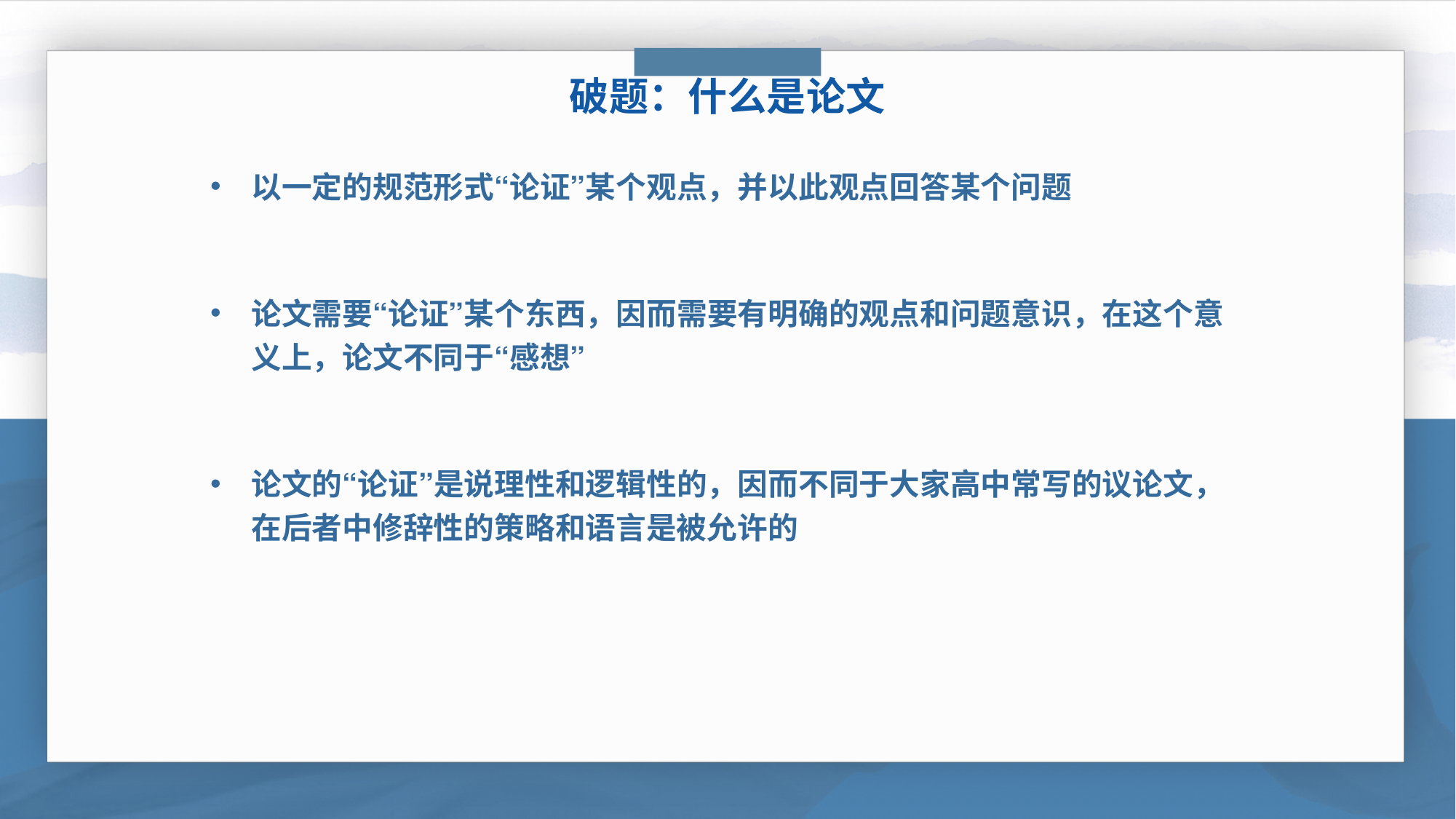

破题：什么是论文
以一定的规范形式“论证”某个观点，并以此观点回答某个问题
论文需要“论证”某个东西，因而需要有明确的观点和问题意识，在这个意义上，论文不同于“感想”
论文的“论证”是说理性和逻辑性的，因而不同于大家高中常写的议论文，在后者中修辞性的策略和语言是被允许的